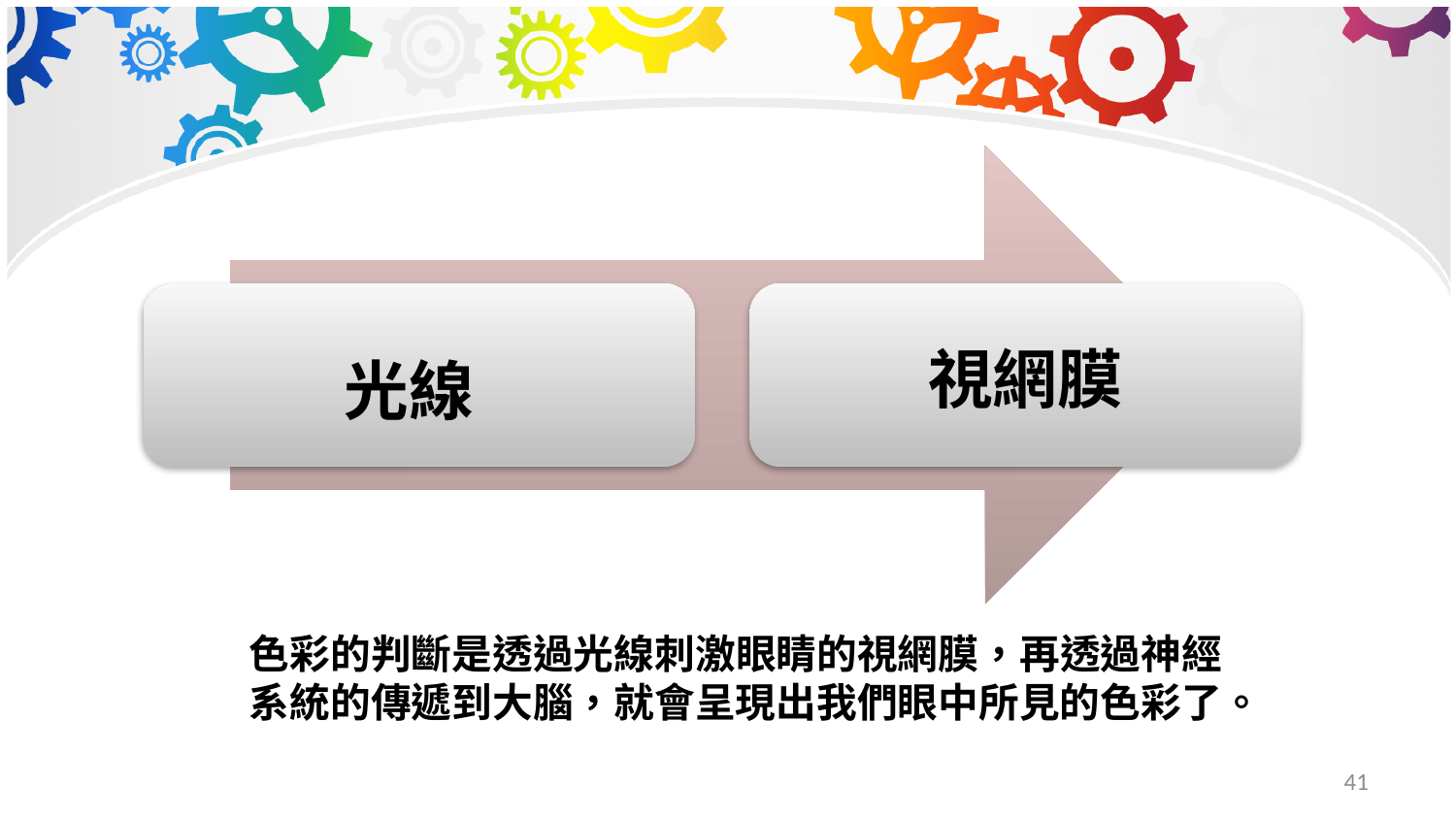

光線
視網膜
色彩的判斷是透過光線刺激眼睛的視網膜，再透過神經系統的傳遞到大腦，就會呈現出我們眼中所見的色彩了。
41